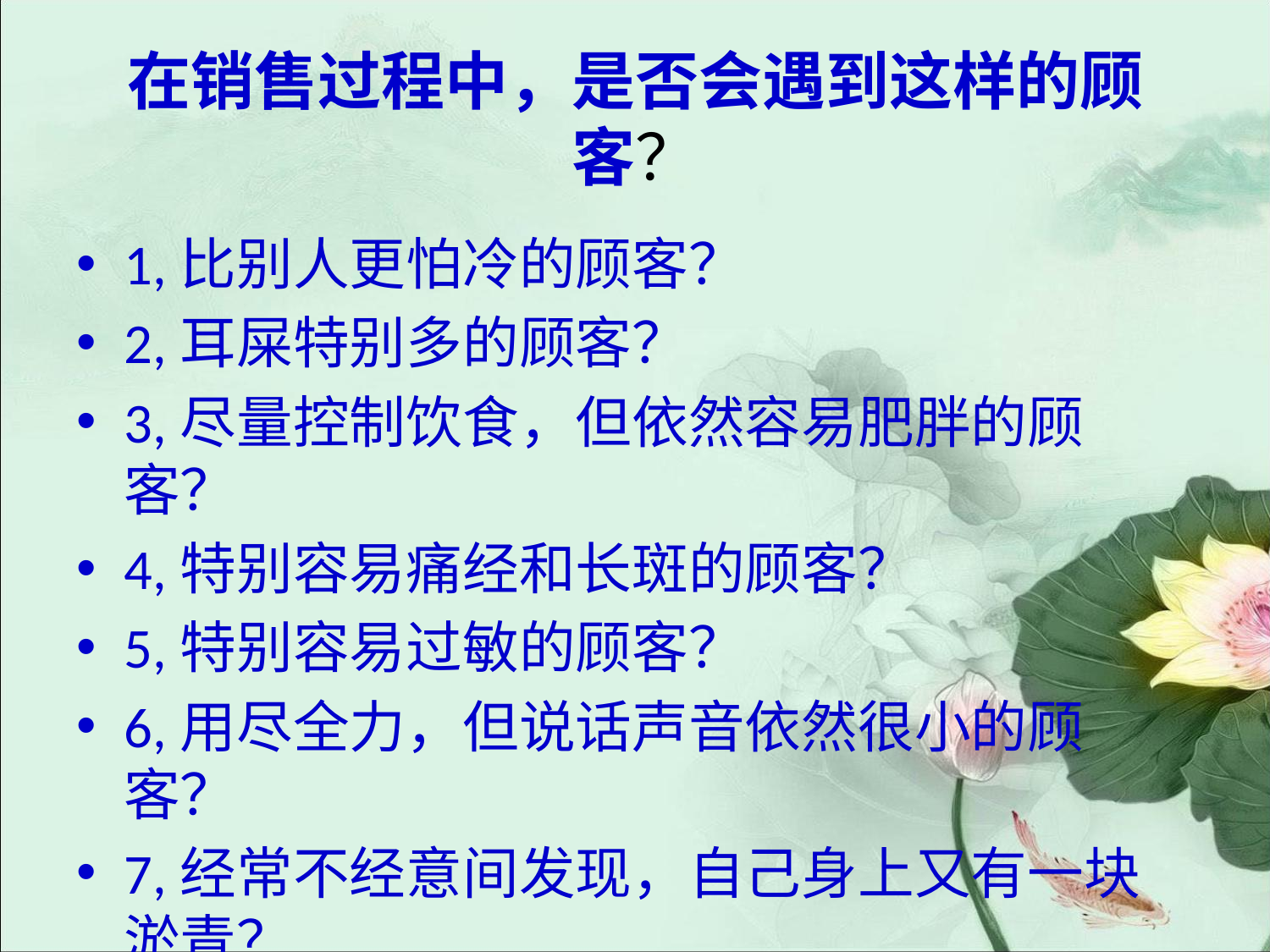

# 在销售过程中，是否会遇到这样的顾客？
1,比别人更怕冷的顾客？
2,耳屎特别多的顾客？
3,尽量控制饮食，但依然容易肥胖的顾客？
4,特别容易痛经和长斑的顾客？
5,特别容易过敏的顾客？
6,用尽全力，但说话声音依然很小的顾客？
7,经常不经意间发现，自己身上又有一块淤青？